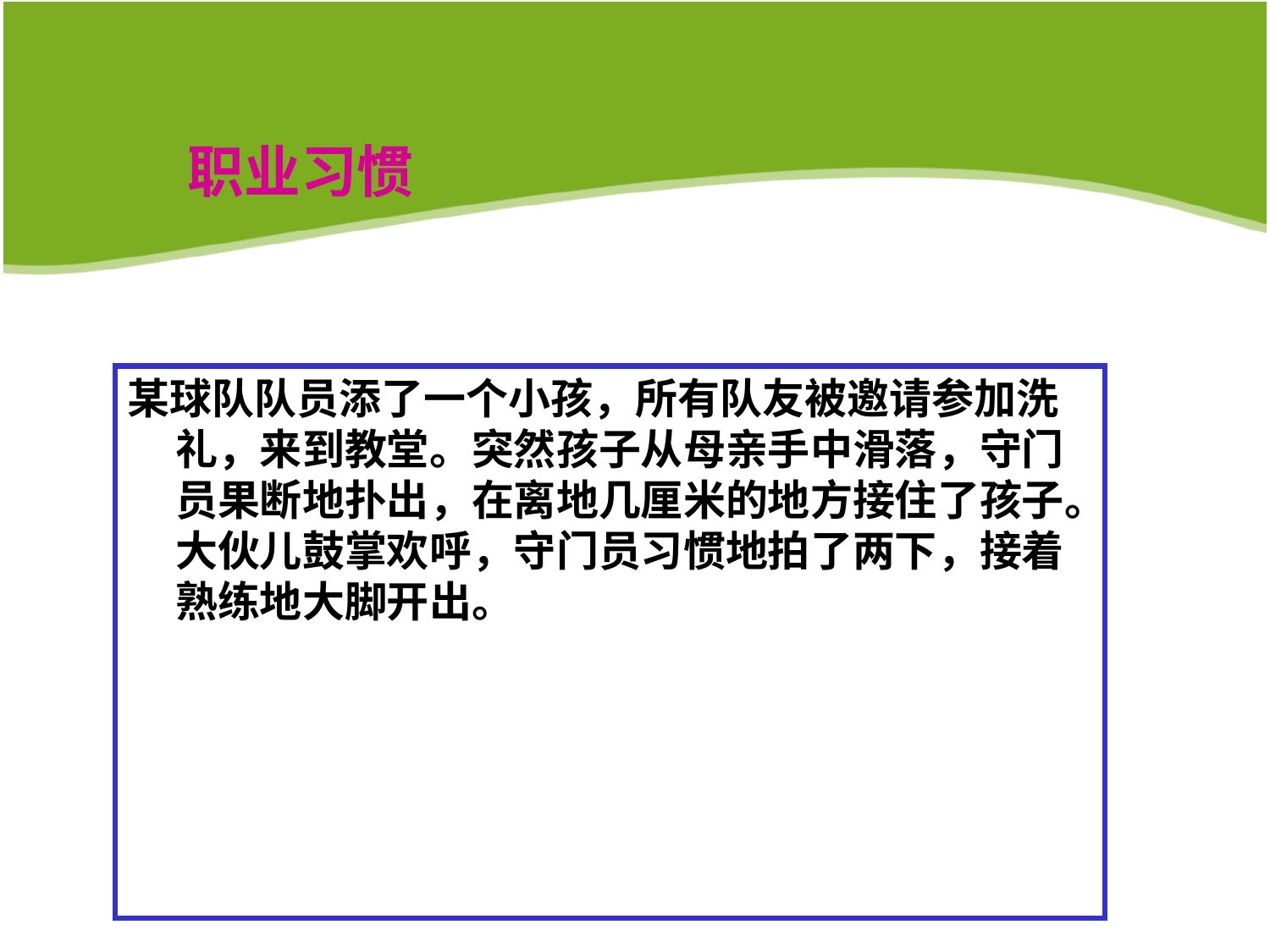

# 职业习惯
某球队队员添了一个小孩，所有队友被邀请参加洗礼，来到教堂。突然孩子从母亲手中滑落，守门员果断地扑出，在离地几厘米的地方接住了孩子。大伙儿鼓掌欢呼，守门员习惯地拍了两下，接着熟练地大脚开出。